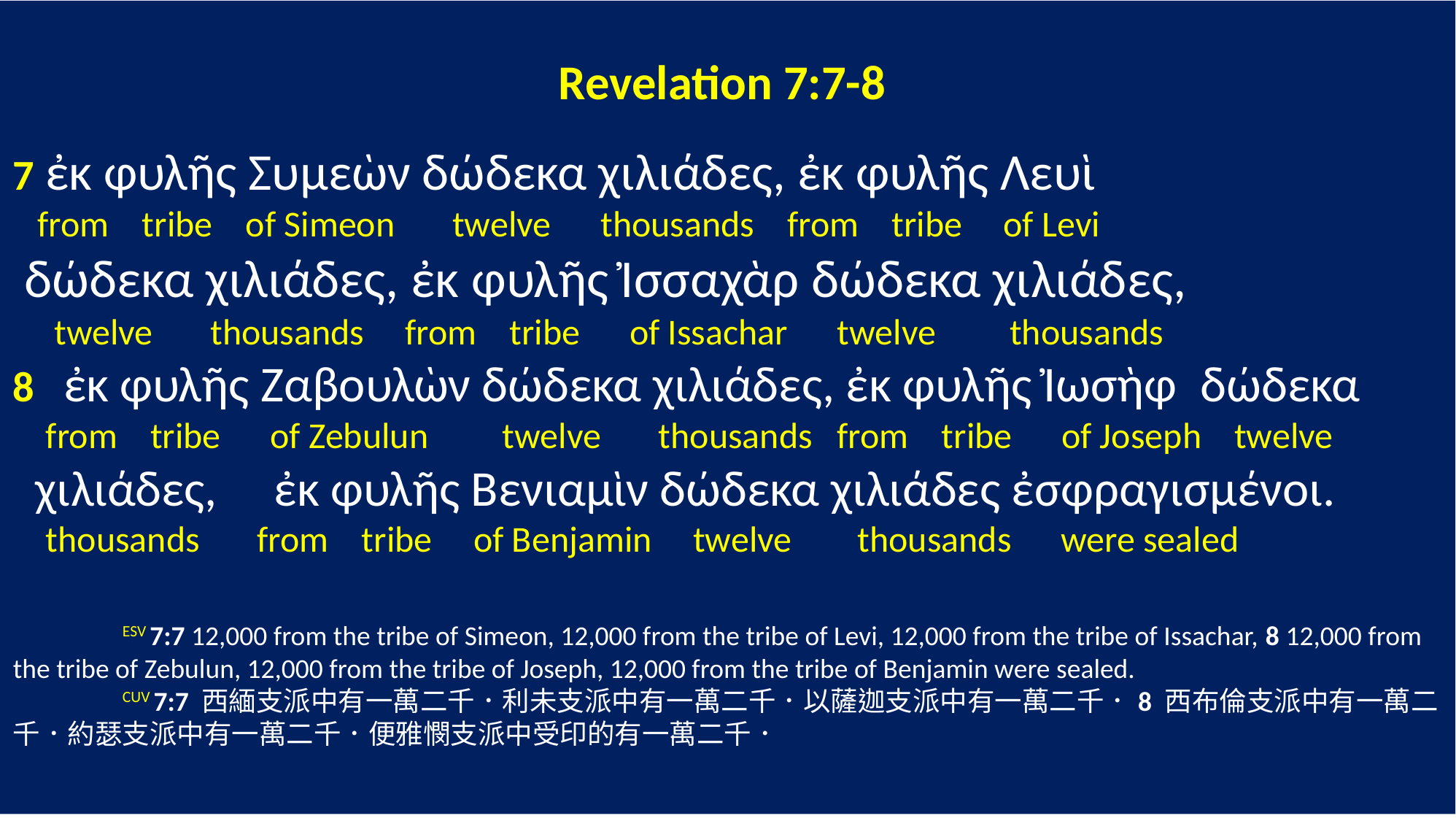

Revelation 7:7-8

7 ἐκ φυλῆς Συμεὼν δώδεκα χιλιάδες, ἐκ φυλῆς Λευὶ
   from    tribe    of Simeon       twelve      thousands    from    tribe     of Levi
 δώδεκα χιλιάδες, ἐκ φυλῆς Ἰσσαχὰρ δώδεκα χιλιάδες,
     twelve       thousands     from    tribe      of Issachar      twelve         thousands
8   ἐκ φυλῆς Ζαβουλὼν δώδεκα χιλιάδες, ἐκ φυλῆς Ἰωσὴφ  δώδεκα
    from    tribe      of Zebulun         twelve       thousands   from    tribe      of Joseph    twelve
  χιλιάδες,     ἐκ φυλῆς Βενιαμὶν δώδεκα χιλιάδες ἐσφραγισμένοι.
    thousands       from    tribe     of Benjamin     twelve        thousands      were sealed

	ESV 7:7 12,000 from the tribe of Simeon, 12,000 from the tribe of Levi, 12,000 from the tribe of Issachar, 8 12,000 from the tribe of Zebulun, 12,000 from the tribe of Joseph, 12,000 from the tribe of Benjamin were sealed.
	CUV 7:7 西緬支派中有一萬二千．利未支派中有一萬二千．以薩迦支派中有一萬二千．8 西布倫支派中有一萬二千．約瑟支派中有一萬二千．便雅憫支派中受印的有一萬二千．